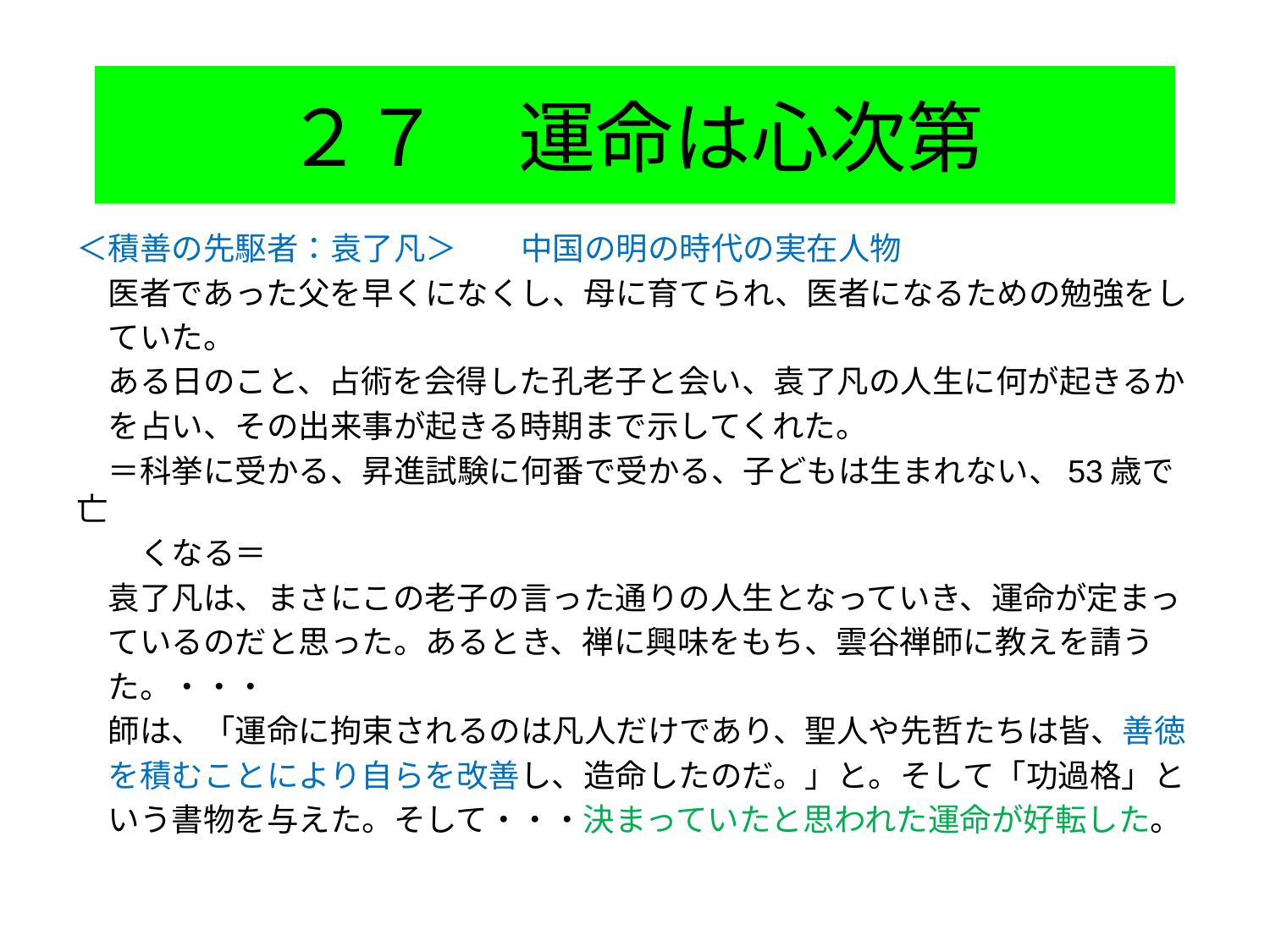

# ２７　運命は心次第
＜積善の先駆者：袁了凡＞　　中国の明の時代の実在人物
　医者であった父を早くになくし、母に育てられ、医者になるための勉強をし
　ていた。
　ある日のこと、占術を会得した孔老子と会い、袁了凡の人生に何が起きるか
　を占い、その出来事が起きる時期まで示してくれた。
　＝科挙に受かる、昇進試験に何番で受かる、子どもは生まれない、53歳で亡
　　くなる＝
　袁了凡は、まさにこの老子の言った通りの人生となっていき、運命が定まっ
　ているのだと思った。あるとき、禅に興味をもち、雲谷禅師に教えを請う
　た。・・・
　師は、「運命に拘束されるのは凡人だけであり、聖人や先哲たちは皆、善徳
　を積むことにより自らを改善し、造命したのだ。」と。そして「功過格」と
　いう書物を与えた。そして・・・決まっていたと思われた運命が好転した。